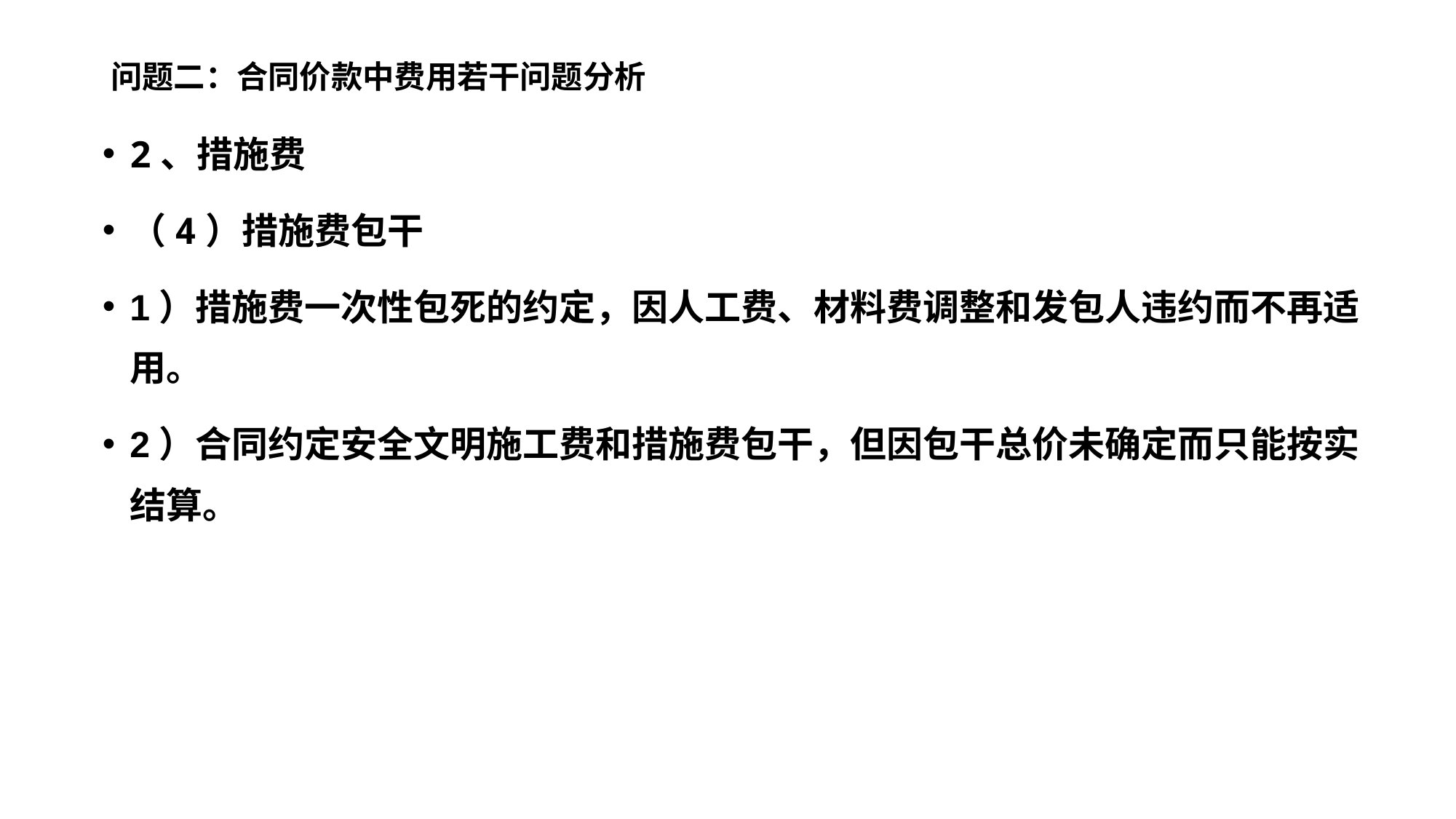

# 问题二：合同价款中费用若干问题分析
2、措施费
（4）措施费包干
1）措施费一次性包死的约定，因人工费、材料费调整和发包人违约而不再适用。
2）合同约定安全文明施工费和措施费包干，但因包干总价未确定而只能按实结算。